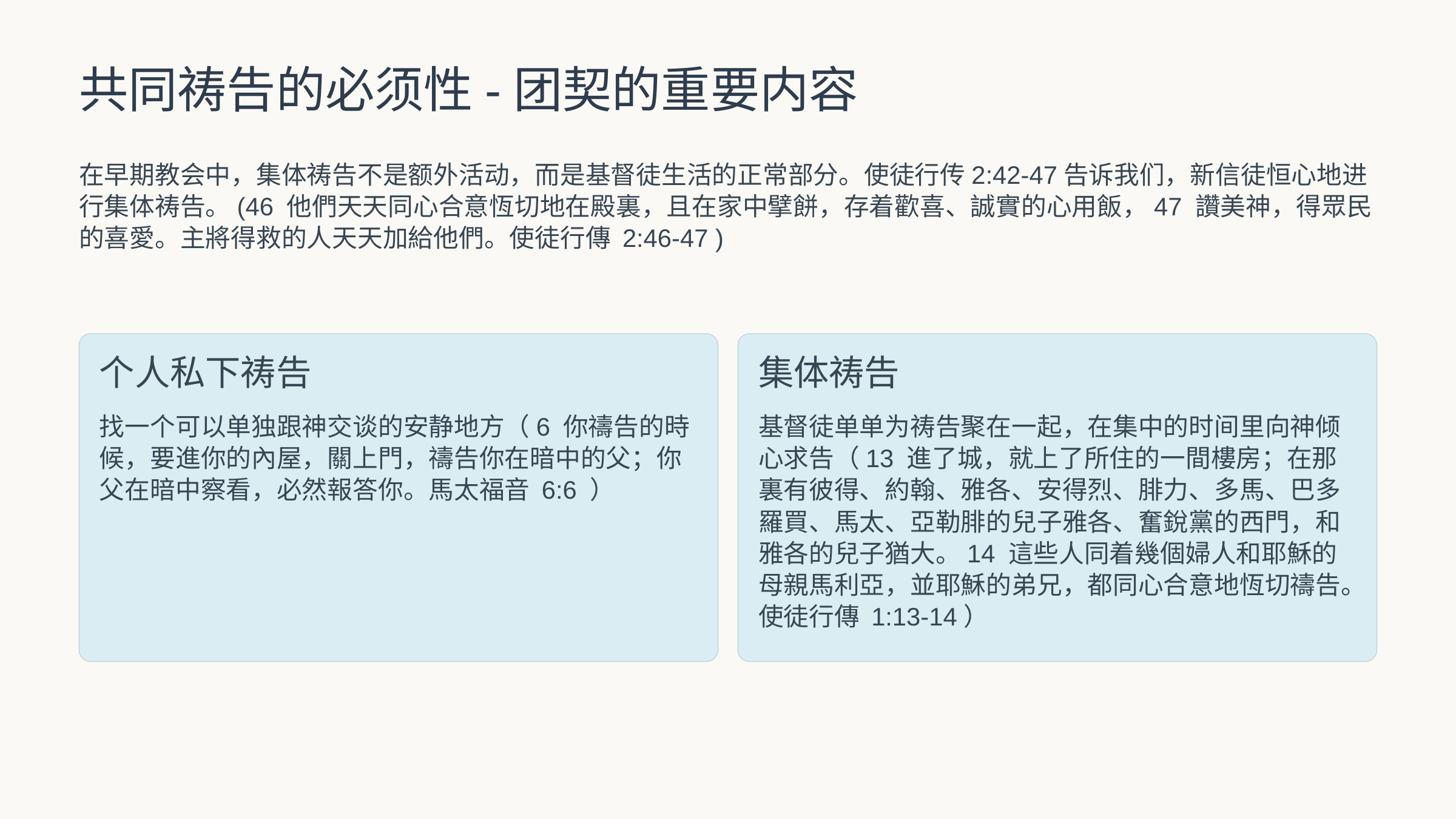

共同祷告的必须性-团契的重要内容
在早期教会中，集体祷告不是额外活动，而是基督徒生活的正常部分。使徒行传2:42-47告诉我们，新信徒恒心地进行集体祷告。(46 他們天天同心合意恆切地在殿裏，且在家中擘餅，存着歡喜、誠實的心用飯，47 讚美神，得眾民的喜愛。主將得救的人天天加給他們。使徒行傳 2:46-47 )

个人私下祷告
集体祷告
找一个可以单独跟神交谈的安静地方（6 你禱告的時候，要進你的內屋，關上門，禱告你在暗中的父；你父在暗中察看，必然報答你。馬太福音 6:6 ）
基督徒单单为祷告聚在一起，在集中的时间里向神倾心求告（13 進了城，就上了所住的一間樓房；在那裏有彼得、約翰、雅各、安得烈、腓力、多馬、巴多羅買、馬太、亞勒腓的兒子雅各、奮銳黨的西門，和雅各的兒子猶大。14 這些人同着幾個婦人和耶穌的母親馬利亞，並耶穌的弟兄，都同心合意地恆切禱告。使徒行傳 1:13-14）